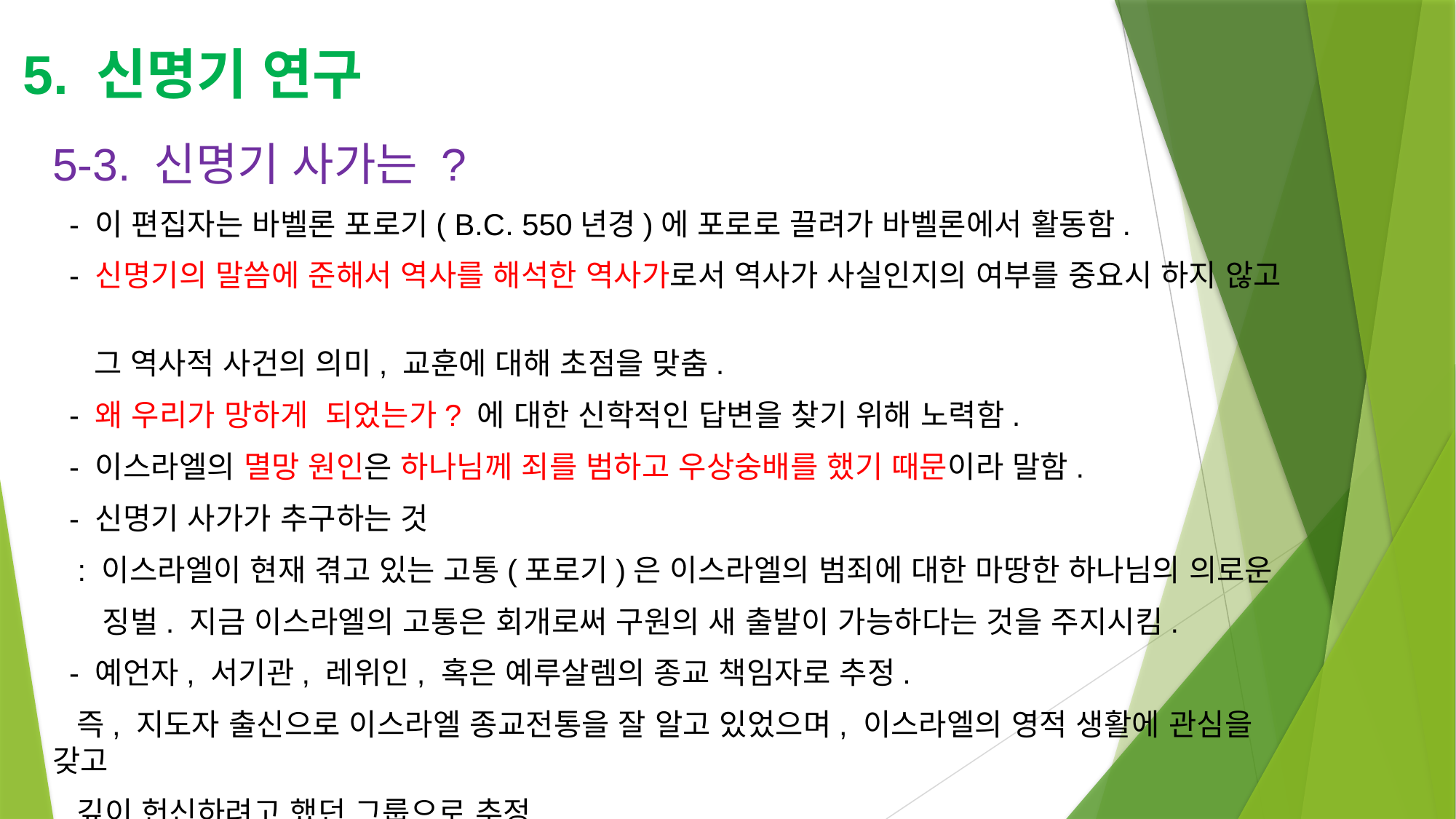

5. 신명기 연구
5-3. 신명기 사가는 ?
  - 이 편집자는 바벨론 포로기( B.C. 550년경)에 포로로 끌려가 바벨론에서 활동함.
  - 신명기의 말씀에 준해서 역사를 해석한 역사가로서 역사가 사실인지의 여부를 중요시 하지 않고
    그 역사적 사건의 의미, 교훈에 대해 초점을 맞춤.
  - 왜 우리가 망하게  되었는가? 에 대한 신학적인 답변을 찾기 위해 노력함.
  - 이스라엘의 멸망 원인은 하나님께 죄를 범하고 우상숭배를 했기 때문이라 말함.
  - 신명기 사가가 추구하는 것
   : 이스라엘이 현재 겪고 있는 고통(포로기)은 이스라엘의 범죄에 대한 마땅한 하나님의 의로운
     징벌. 지금 이스라엘의 고통은 회개로써 구원의 새 출발이 가능하다는 것을 주지시킴.
  - 예언자, 서기관, 레위인, 혹은 예루살렘의 종교 책임자로 추정.
  즉, 지도자 출신으로 이스라엘 종교전통을 잘 알고 있었으며, 이스라엘의 영적 생활에 관심을 갖고
  깊이 헌신하려고 했던 그룹으로 추정